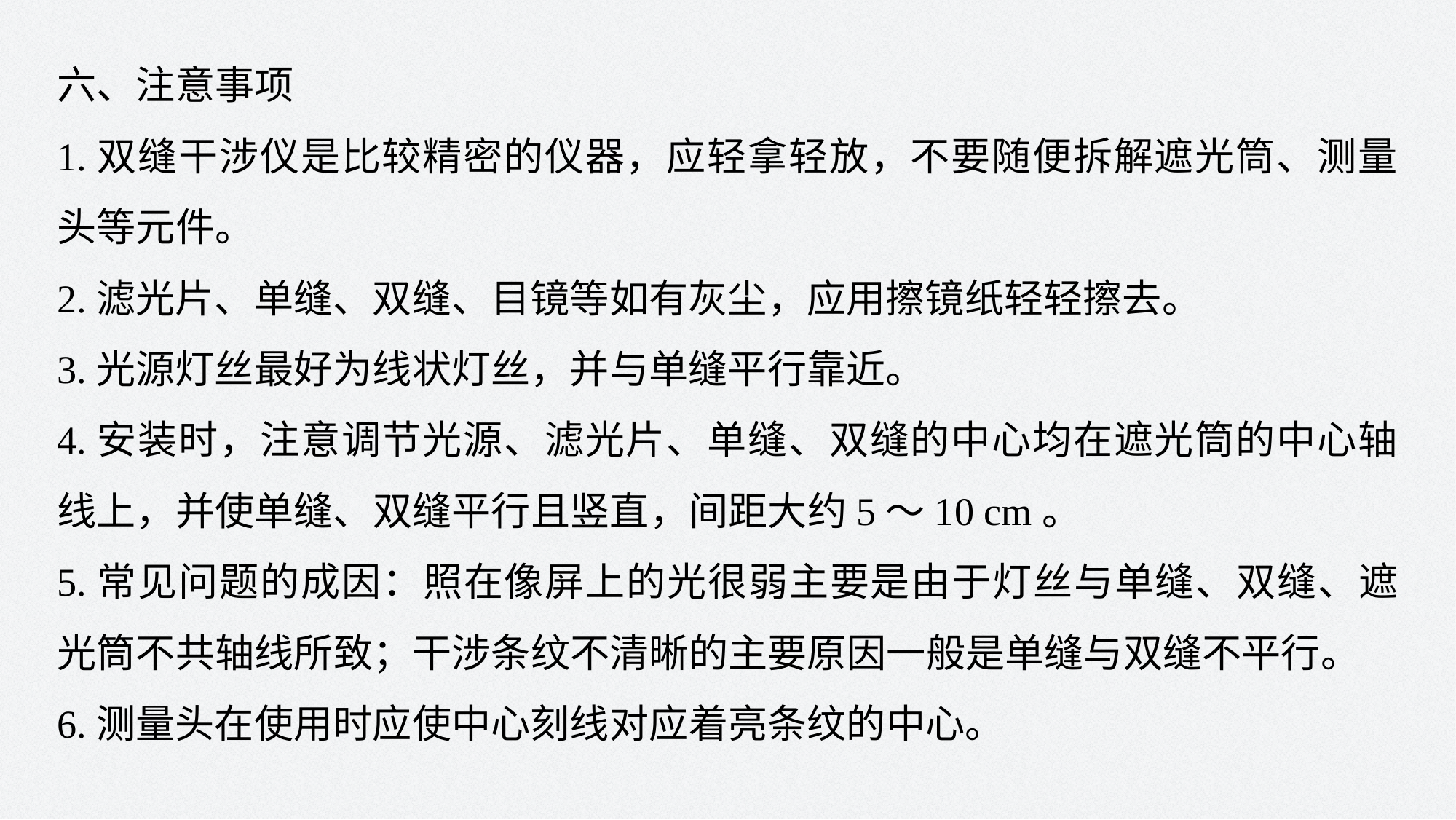

六、注意事项
1.双缝干涉仪是比较精密的仪器，应轻拿轻放，不要随便拆解遮光筒、测量头等元件。
2.滤光片、单缝、双缝、目镜等如有灰尘，应用擦镜纸轻轻擦去。
3.光源灯丝最好为线状灯丝，并与单缝平行靠近。
4.安装时，注意调节光源、滤光片、单缝、双缝的中心均在遮光筒的中心轴线上，并使单缝、双缝平行且竖直，间距大约5～10 cm。
5.常见问题的成因：照在像屏上的光很弱主要是由于灯丝与单缝、双缝、遮光筒不共轴线所致；干涉条纹不清晰的主要原因一般是单缝与双缝不平行。
6.测量头在使用时应使中心刻线对应着亮条纹的中心。